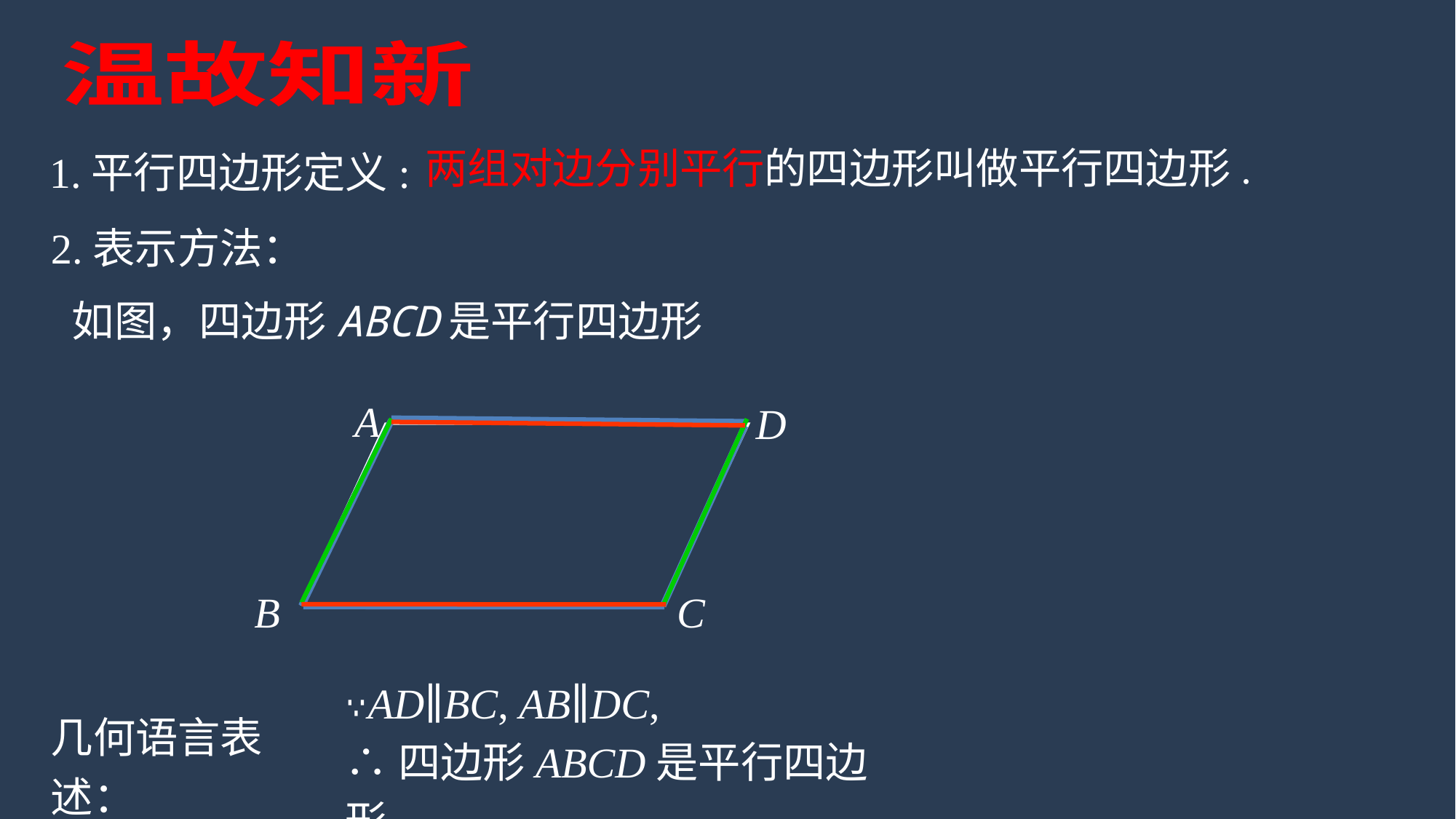

温故知新

1.平行四边形定义:
两组对边分别平行的四边形叫做平行四边形.
2.表示方法：
如图，四边形ABCD是平行四边形
A
D

B
C
∵AD∥BC, AB∥DC,
∴四边形ABCD是平行四边形.
几何语言表述：